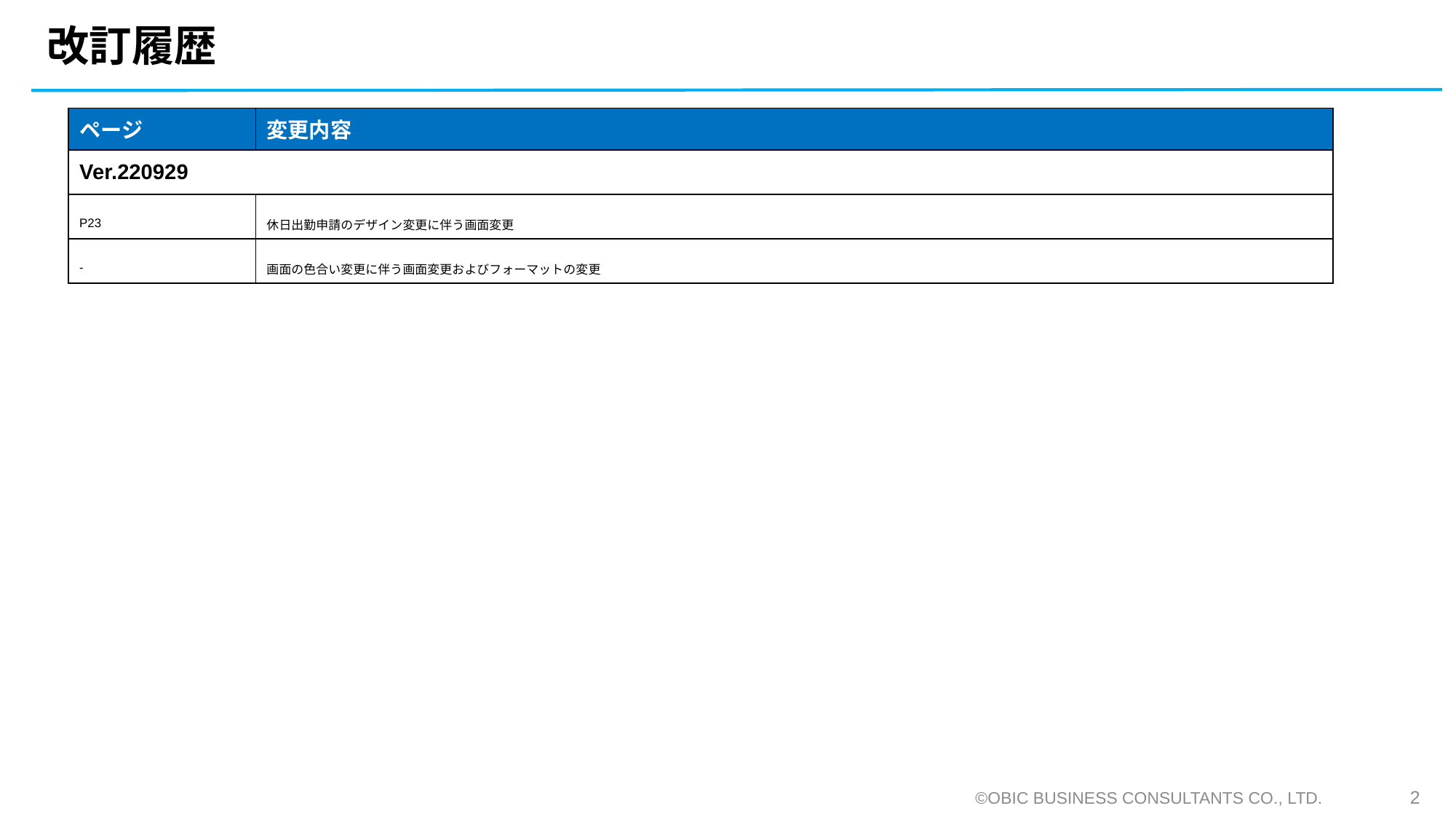

# 改訂履歴

| ページ | 変更内容 |
| --- | --- |
| Ver.220929 |  |
| P23 | 休日出勤申請のデザイン変更に伴う画面変更 |
| - | 画面の色合い変更に伴う画面変更およびフォーマットの変更 |
©OBIC BUSINESS CONSULTANTS CO., LTD.
2